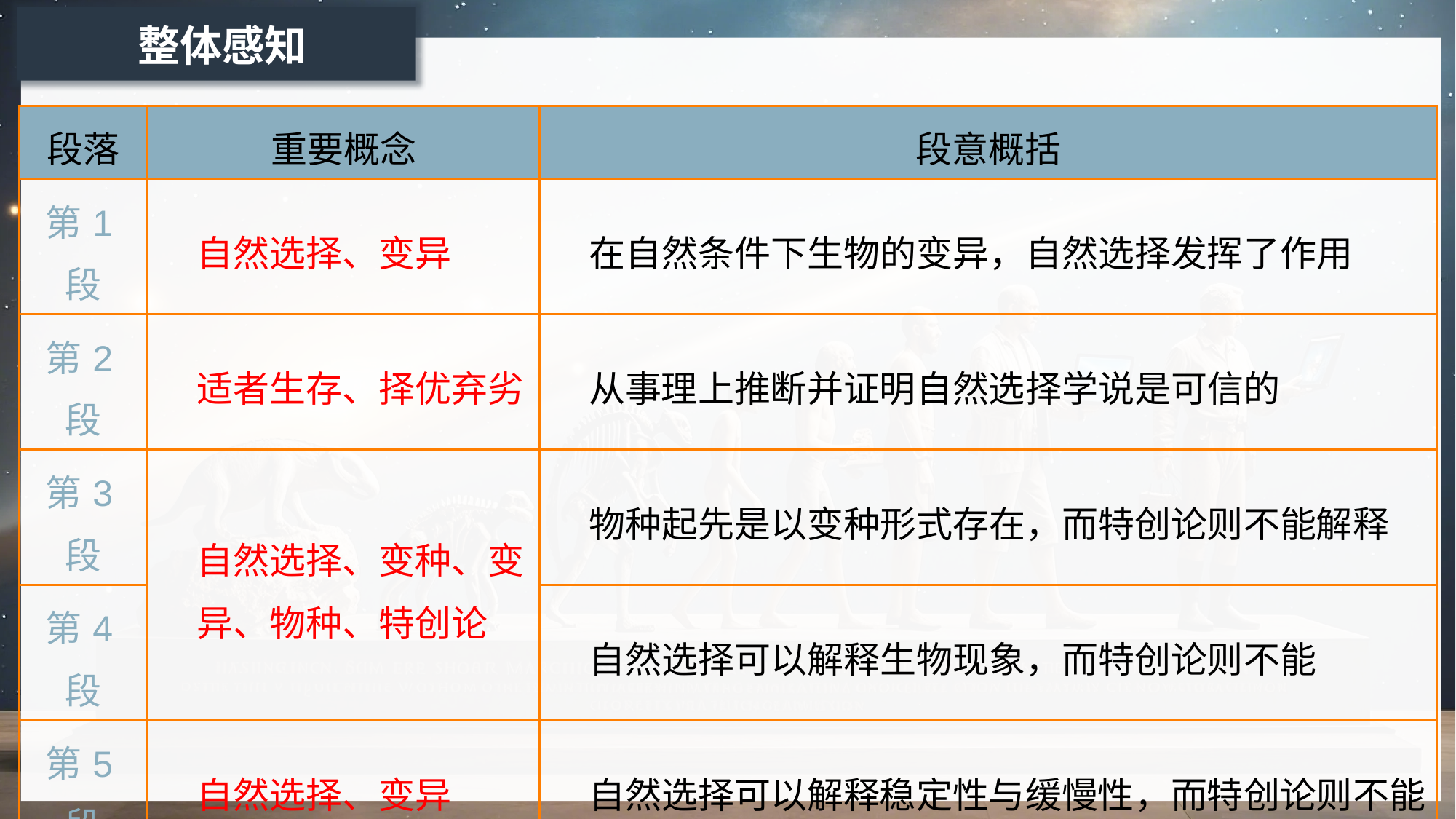

整体感知

| 段落 | 重要概念 | 段意概括 |
| --- | --- | --- |
| 第1段 | 自然选择、变异 | 在自然条件下生物的变异，自然选择发挥了作用 |
| 第2段 | 适者生存、择优弃劣 | 从事理上推断并证明自然选择学说是可信的 |
| 第3段 | 自然选择、变种、变异、物种、特创论 | 物种起先是以变种形式存在，而特创论则不能解释 |
| 第4段 |  | 自然选择可以解释生物现象，而特创论则不能 |
| 第5段 | 自然选择、变异 | 自然选择可以解释稳定性与缓慢性，而特创论则不能 |
| 第6段 | 自然选择、适应 | 大量事实用来巩固自然选择的观点 |
| 第7段 | 自然选择 | 自然选择让“自然界处处充满美” |
| 第8段 | 竞争、适应 | 自然选择让生物得到适应于改良，但有局限性的 |